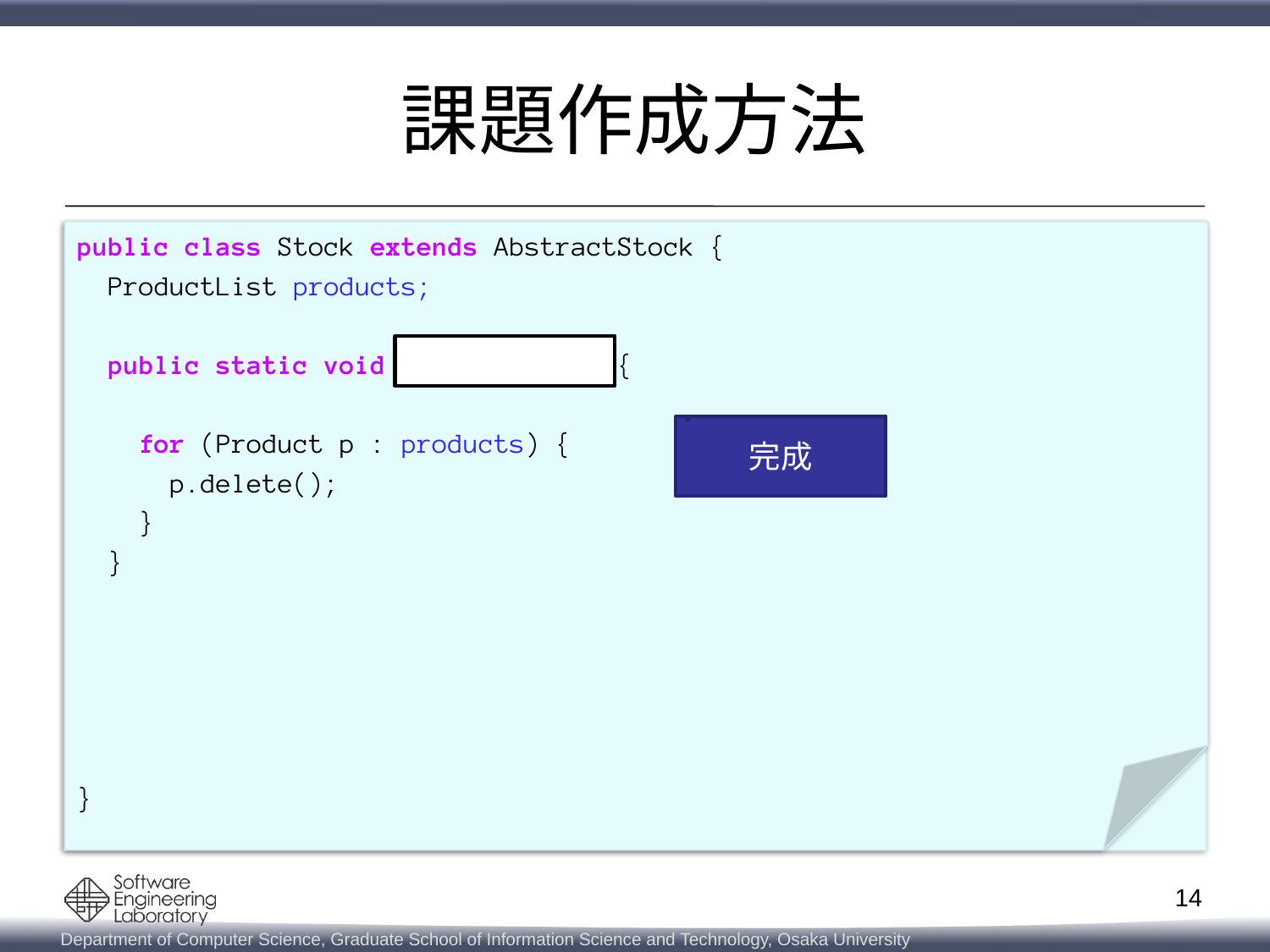

# 課題作成方法
public class Stock extends AbstractStock {
  ProductList products;

  public static void               {

    for (Product p : products) {
      p.delete();
    }
  }

}
public class Stock extends AbstractStock {
  ProductList products;
  /** This method is ... */
  public static void initialize()  {
    // initialize list
    for (Product p : products) {
      p.delete();
    }
  }
  /** this method is ... */
  public static void deleteProduct(String id) {
    Product product = myProductList.findById(id);
    product.delete();
  }
}
/** This method is ... */

initialize()
// initialize list
課題とするメソッドの名前
とそのコメントを削除
課題の動詞を含んだ
コメントを削除
完成
課題以外のメソッドとそのコメントを削除
/** this method is ... */
public static void deleteProduct(String id) {
  Product product = myProductList.findById(id);
  product.delete();
}
14